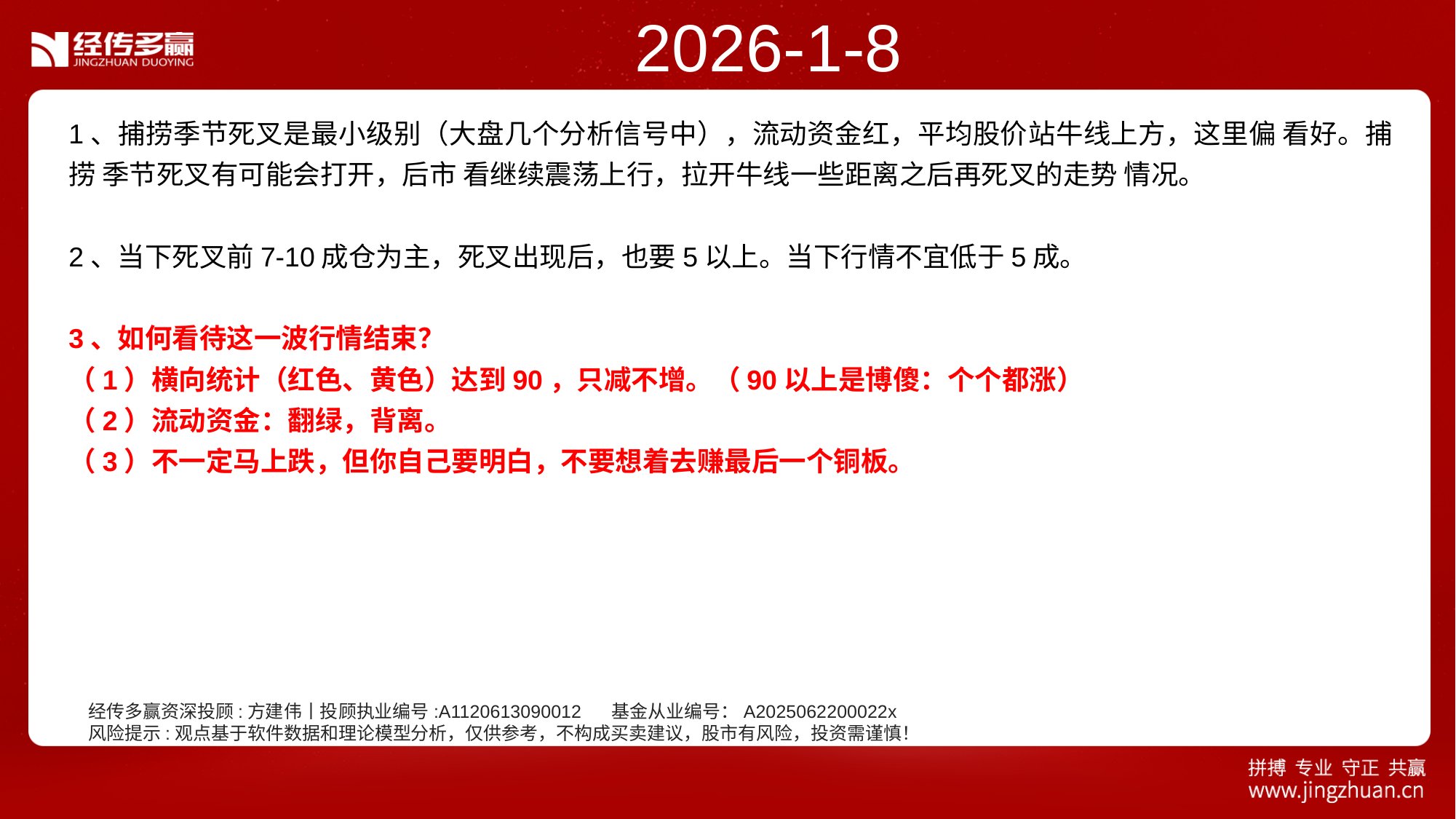

2026-1-8
1、捕捞季节死叉是最小级别（大盘几个分析信号中），流动资金红，平均股价站牛线上方，这里偏 看好。捕捞 季节死叉有可能会打开，后市 看继续震荡上行，拉开牛线一些距离之后再死叉的走势 情况。

2、当下死叉前7-10成仓为主，死叉出现后，也要5以上。当下行情不宜低于5成。

3、如何看待这一波行情结束？
（1）横向统计（红色、黄色）达到90，只减不增。（90以上是博傻：个个都涨）
（2）流动资金：翻绿，背离。
（3）不一定马上跌，但你自己要明白，不要想着去赚最后一个铜板。